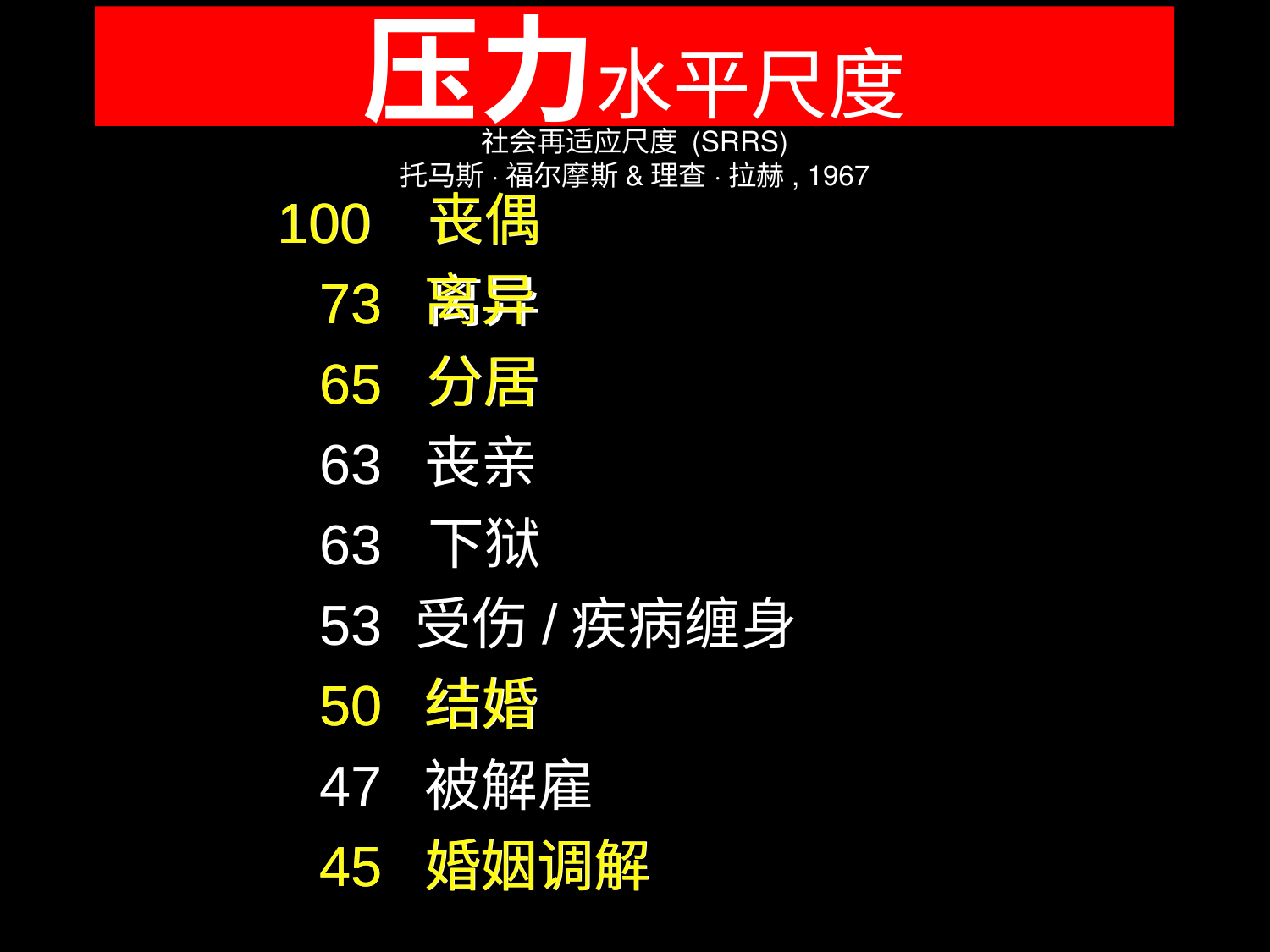

压力水平尺度
社会再适应尺度 (SRRS)
托马斯·福尔摩斯&理查·拉赫, 1967
丧偶
丧偶
100
100
离异
离异
73
73
分居
分居
65
65
丧亲
63
下狱
63
受伤/疾病缠身
53
结婚
结婚
50
50
被解雇
47
45
45
婚姻调解
婚姻调解